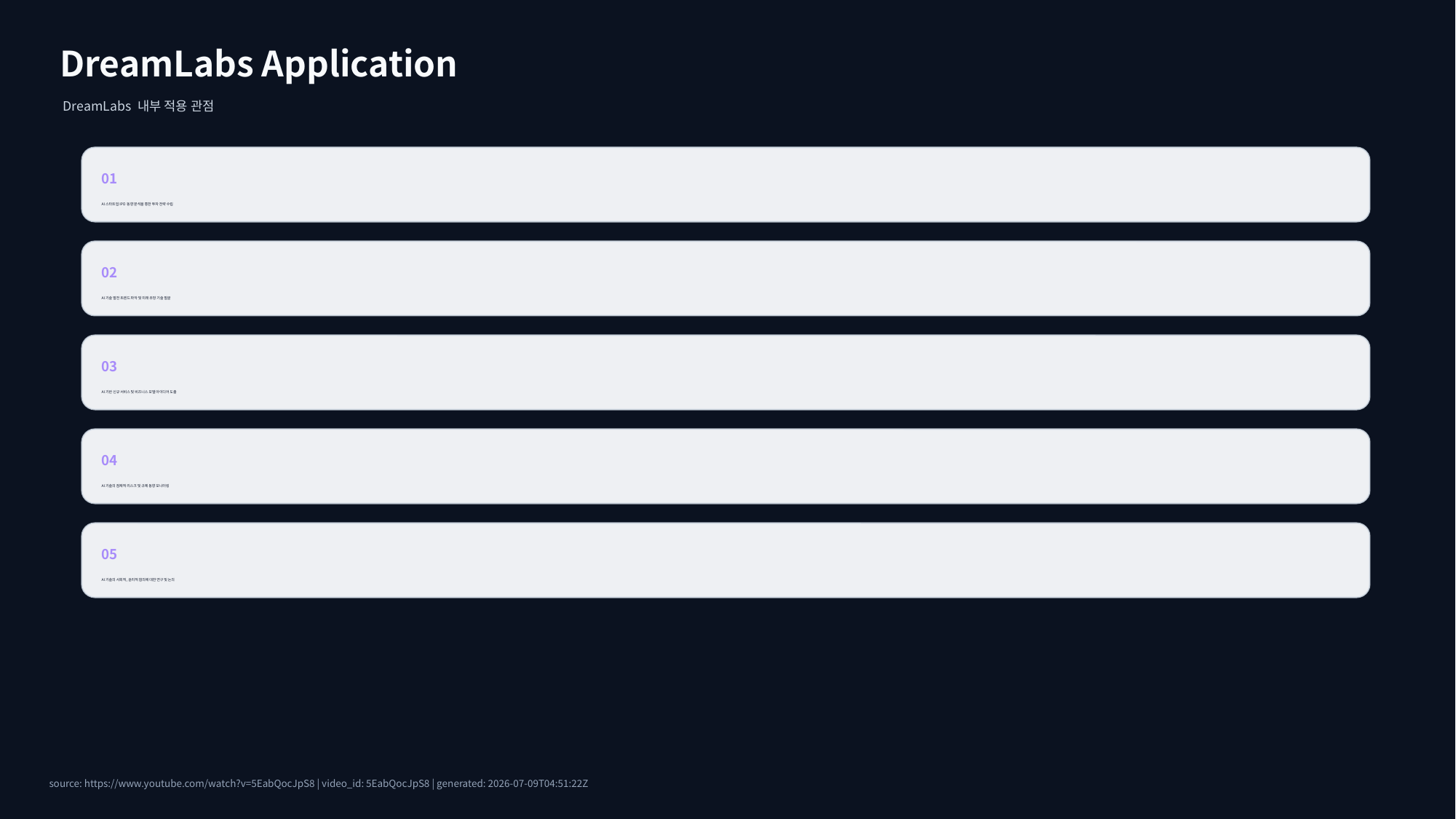

DreamLabs Application
DreamLabs 내부 적용 관점

01
AI 스타트업 IPO 동향 분석을 통한 투자 전략 수립

02
AI 기술 발전 트렌드 파악 및 미래 유망 기술 발굴

03
AI 기반 신규 서비스 및 비즈니스 모델 아이디어 도출

04
AI 기술의 잠재적 리스크 및 규제 동향 모니터링

05
AI 기술의 사회적, 윤리적 함의에 대한 연구 및 논의
source: https://www.youtube.com/watch?v=5EabQocJpS8 | video_id: 5EabQocJpS8 | generated: 2026-07-09T04:51:22Z